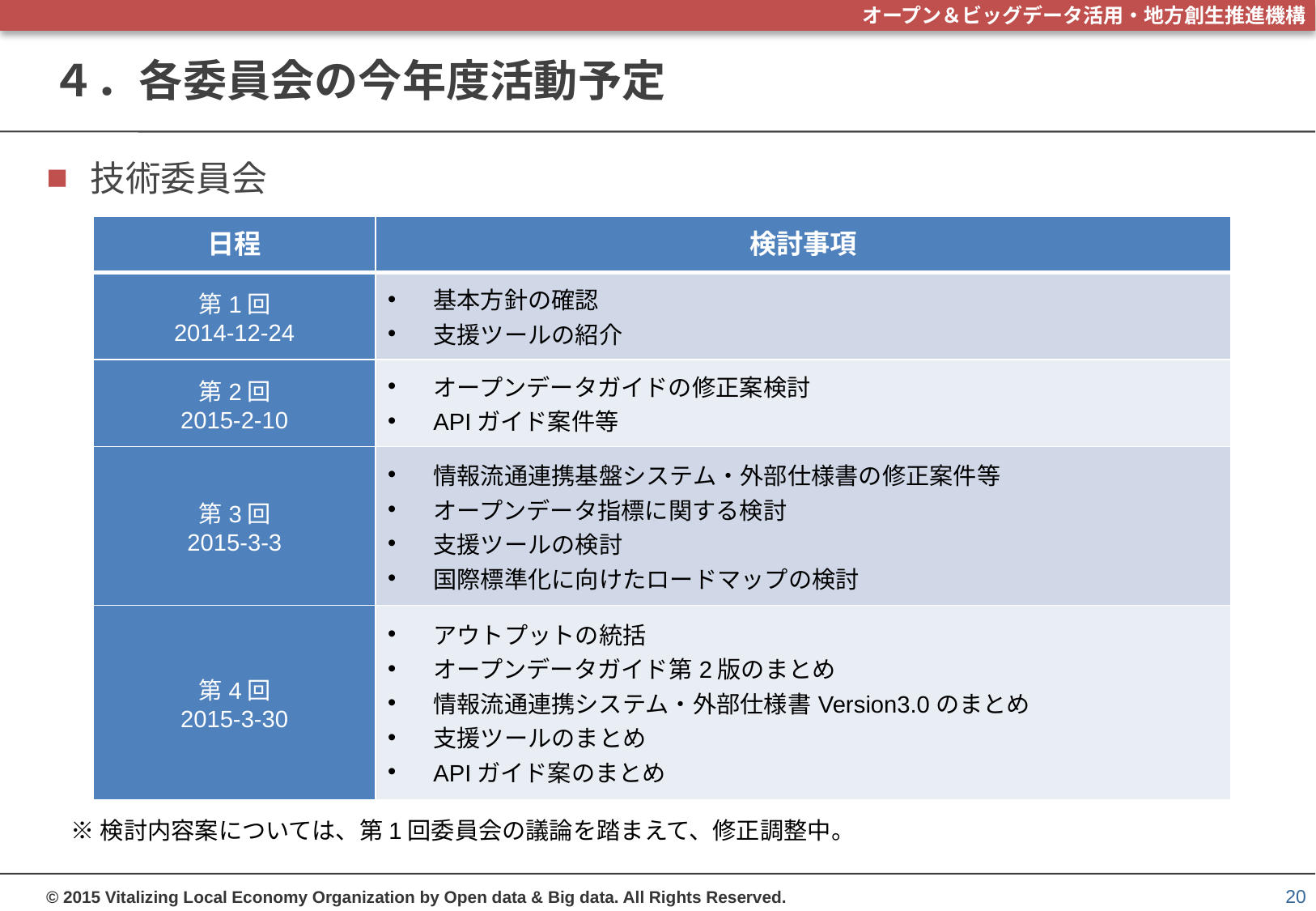

# ４．各委員会の今年度活動予定
技術委員会
| 日程 | 検討事項 |
| --- | --- |
| 第1回 2014-12-24 | 基本方針の確認 支援ツールの紹介 |
| 第2回 2015-2-10 | オープンデータガイドの修正案検討 APIガイド案件等 |
| 第3回 2015-3-3 | 情報流通連携基盤システム・外部仕様書の修正案件等 オープンデータ指標に関する検討 支援ツールの検討 国際標準化に向けたロードマップの検討 |
| 第4回 2015-3-30 | アウトプットの統括 オープンデータガイド第2版のまとめ 情報流通連携システム・外部仕様書Version3.0のまとめ 支援ツールのまとめ APIガイド案のまとめ |
※検討内容案については、第1回委員会の議論を踏まえて、修正調整中。
20